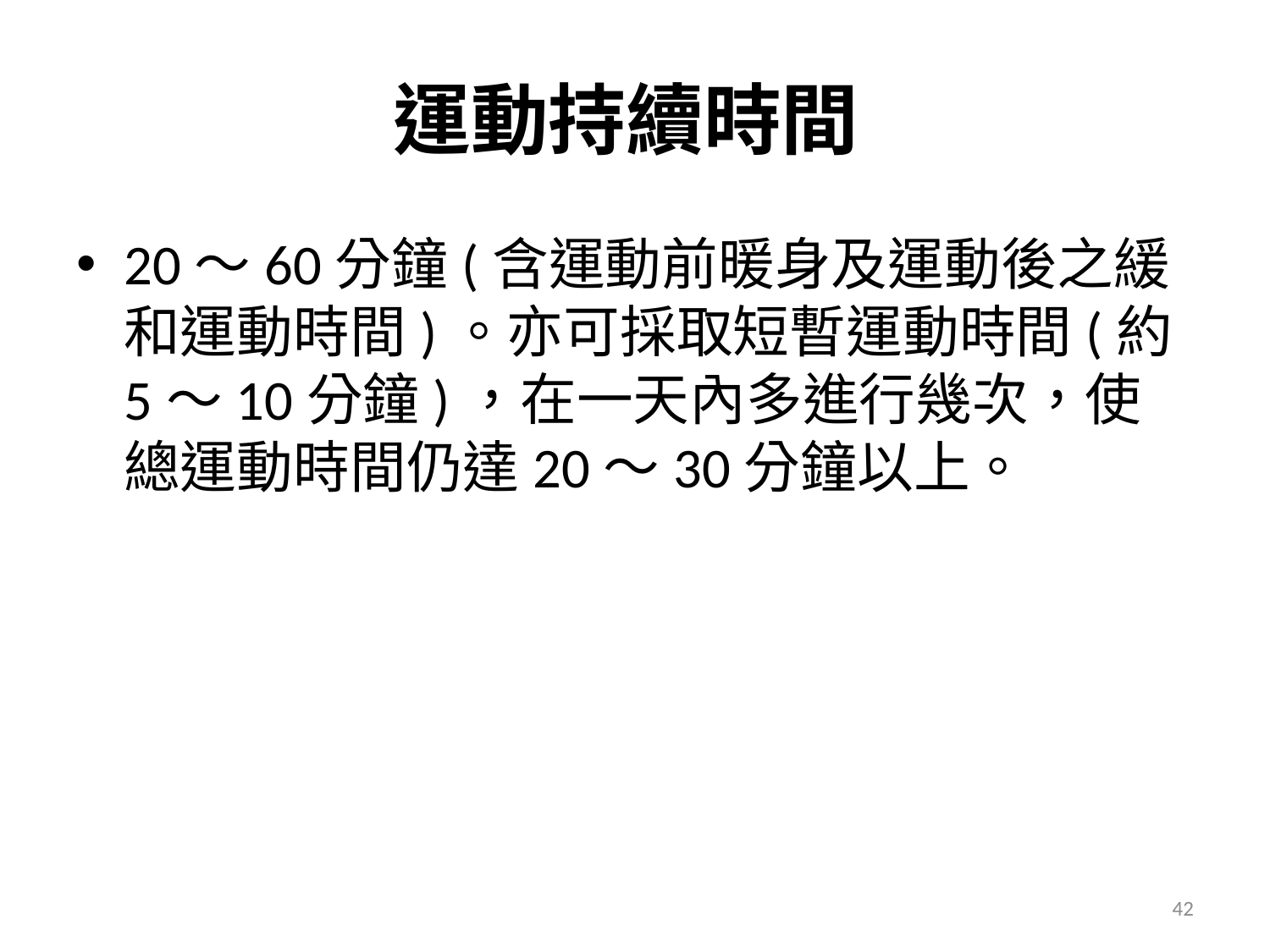

# 運動持續時間
20～60分鐘(含運動前暖身及運動後之緩和運動時間)。亦可採取短暫運動時間(約5～10分鐘)，在一天內多進行幾次，使總運動時間仍達20～30分鐘以上。
42